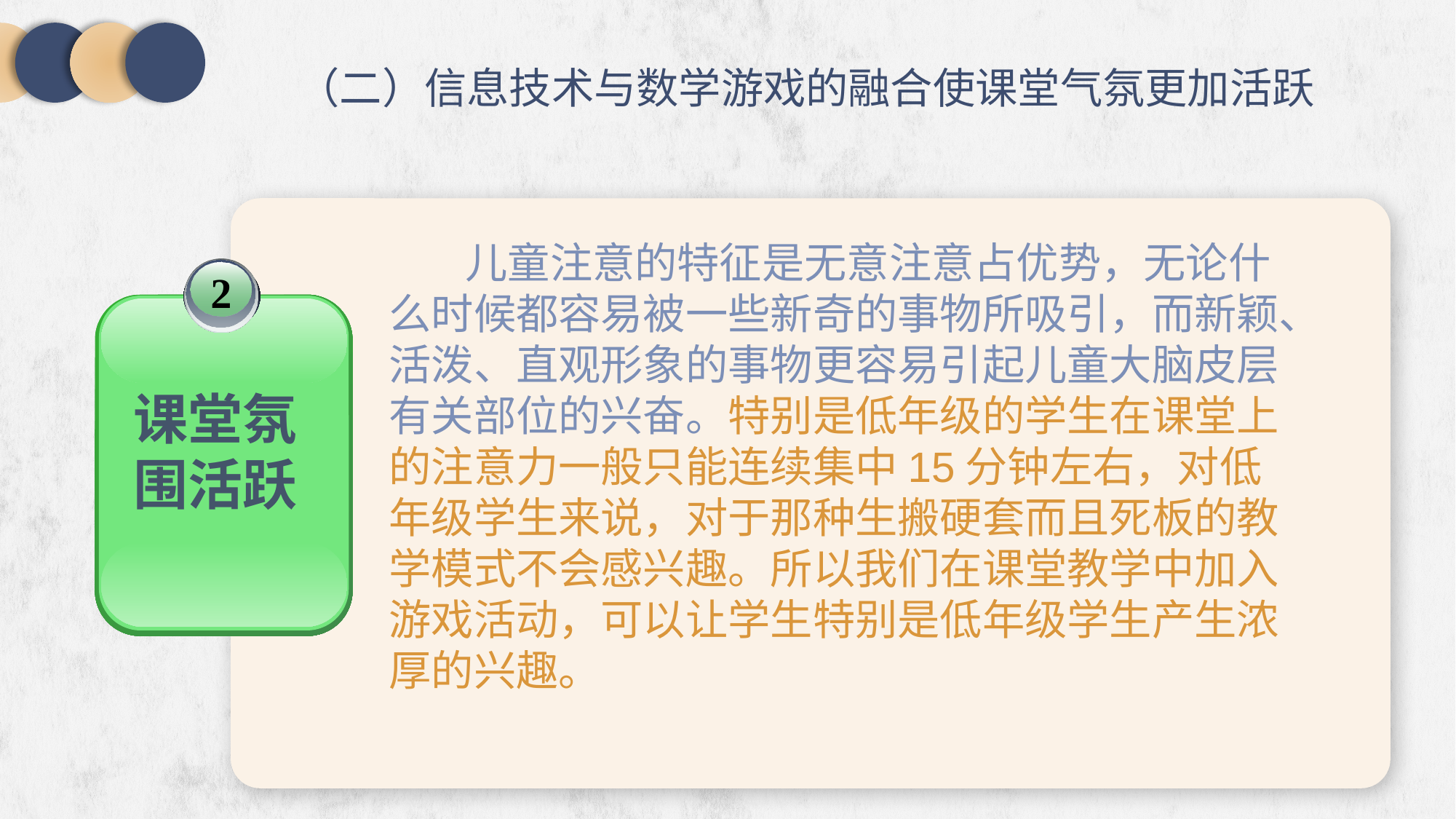

（二）信息技术与数学游戏的融合使课堂气氛更加活跃

       儿童注意的特征是无意注意占优势，无论什么时候都容易被一些新奇的事物所吸引，而新颖、活泼、直观形象的事物更容易引起儿童大脑皮层有关部位的兴奋。特别是低年级的学生在课堂上的注意力一般只能连续集中15分钟左右，对低年级学生来说，对于那种生搬硬套而且死板的教学模式不会感兴趣。所以我们在课堂教学中加入游戏活动，可以让学生特别是低年级学生产生浓厚的兴趣。

2

课堂氛围活跃